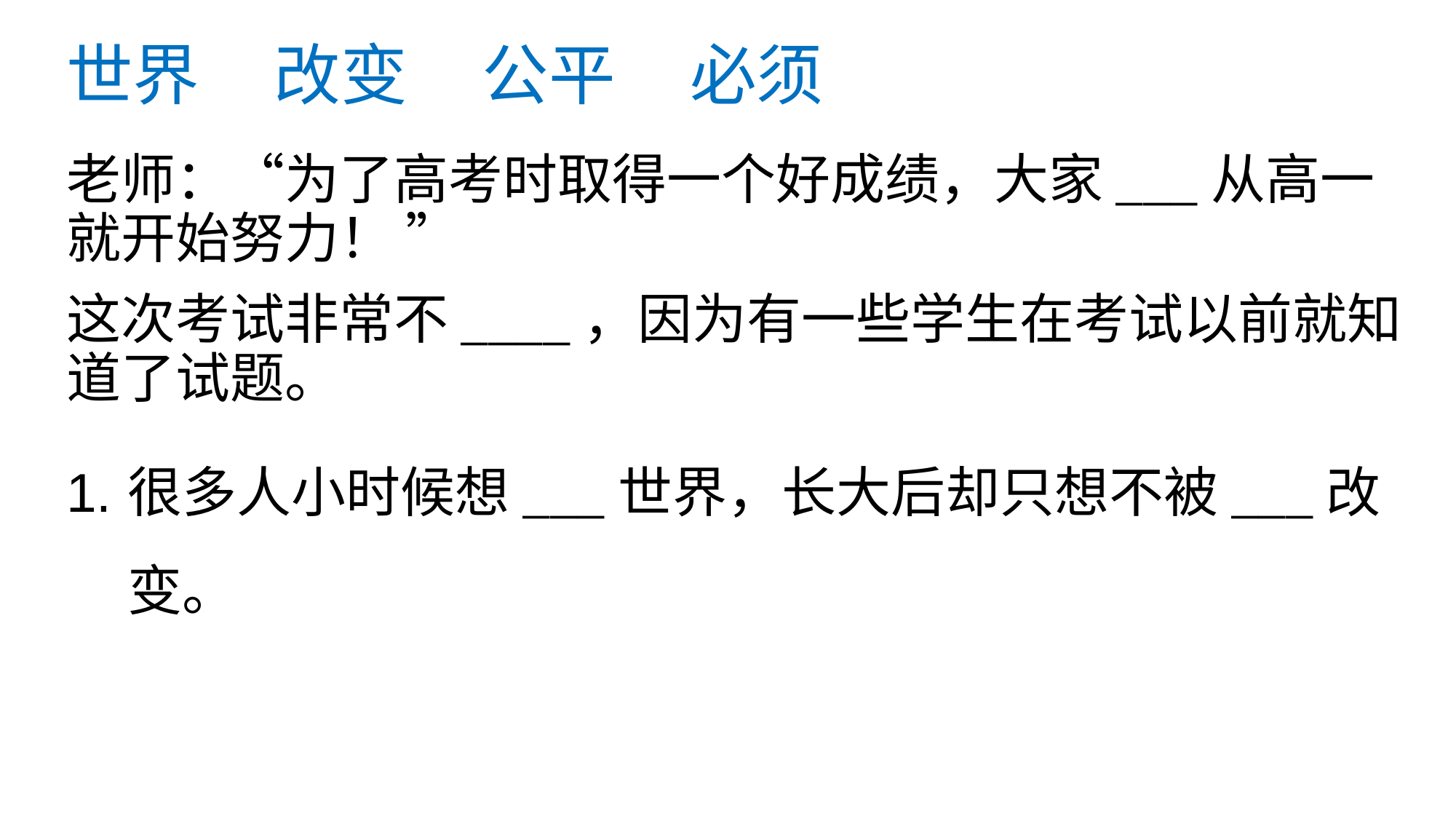

# 世界     改变     公平     必须
老师：“为了高考时取得一个好成绩，大家___从高一就开始努力！ ”
这次考试非常不____，因为有一些学生在考试以前就知道了试题。
很多人小时候想___世界，长大后却只想不被___改变。